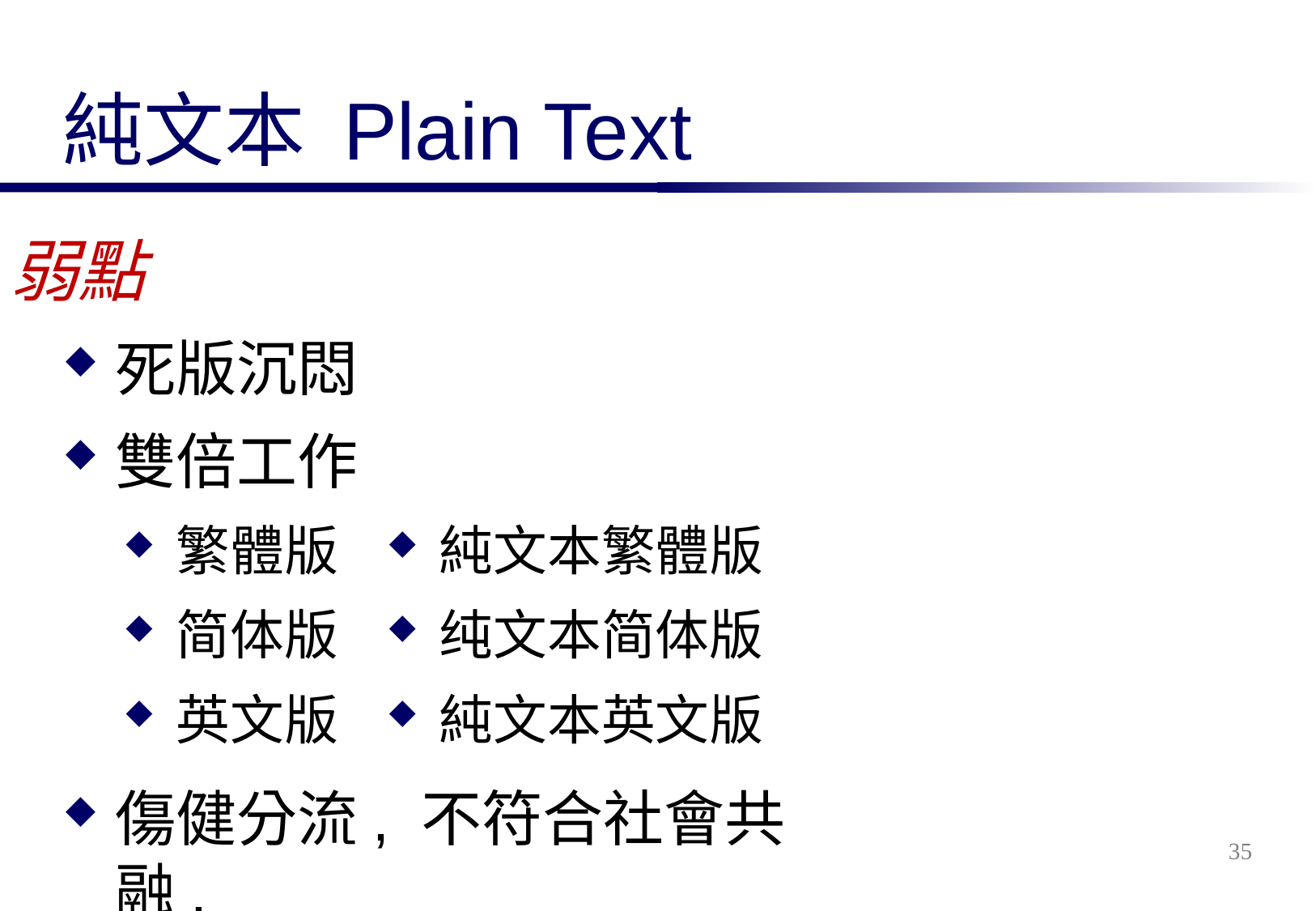

# 純文本 Plain Text
弱點
死版沉悶
雙倍工作

繁體版
简体版
英文版

純文本繁體版
纯文本简体版
純文本英文版

傷健分流, 不符合社會共融.
35